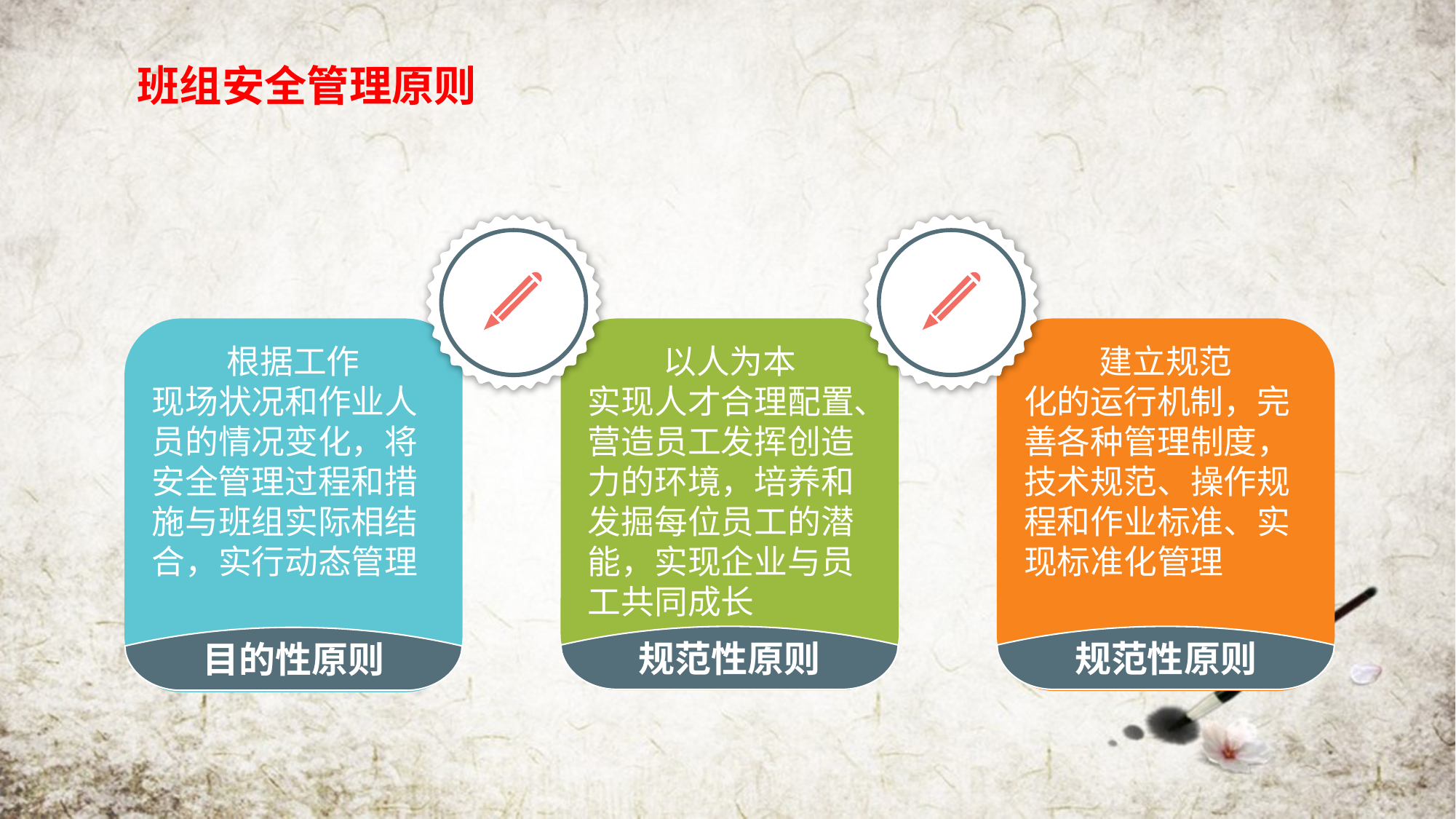

班组安全管理原则

建立规范
化的运行机制，完善各种管理制度，技术规范、操作规程和作业标准、实现标准化管理
根据工作
现场状况和作业人员的情况变化，将安全管理过程和措施与班组实际相结合，实行动态管理
以人为本
实现人才合理配置、营造员工发挥创造力的环境，培养和发掘每位员工的潜能，实现企业与员工共同成长
规范性原则
规范性原则
目的性原则